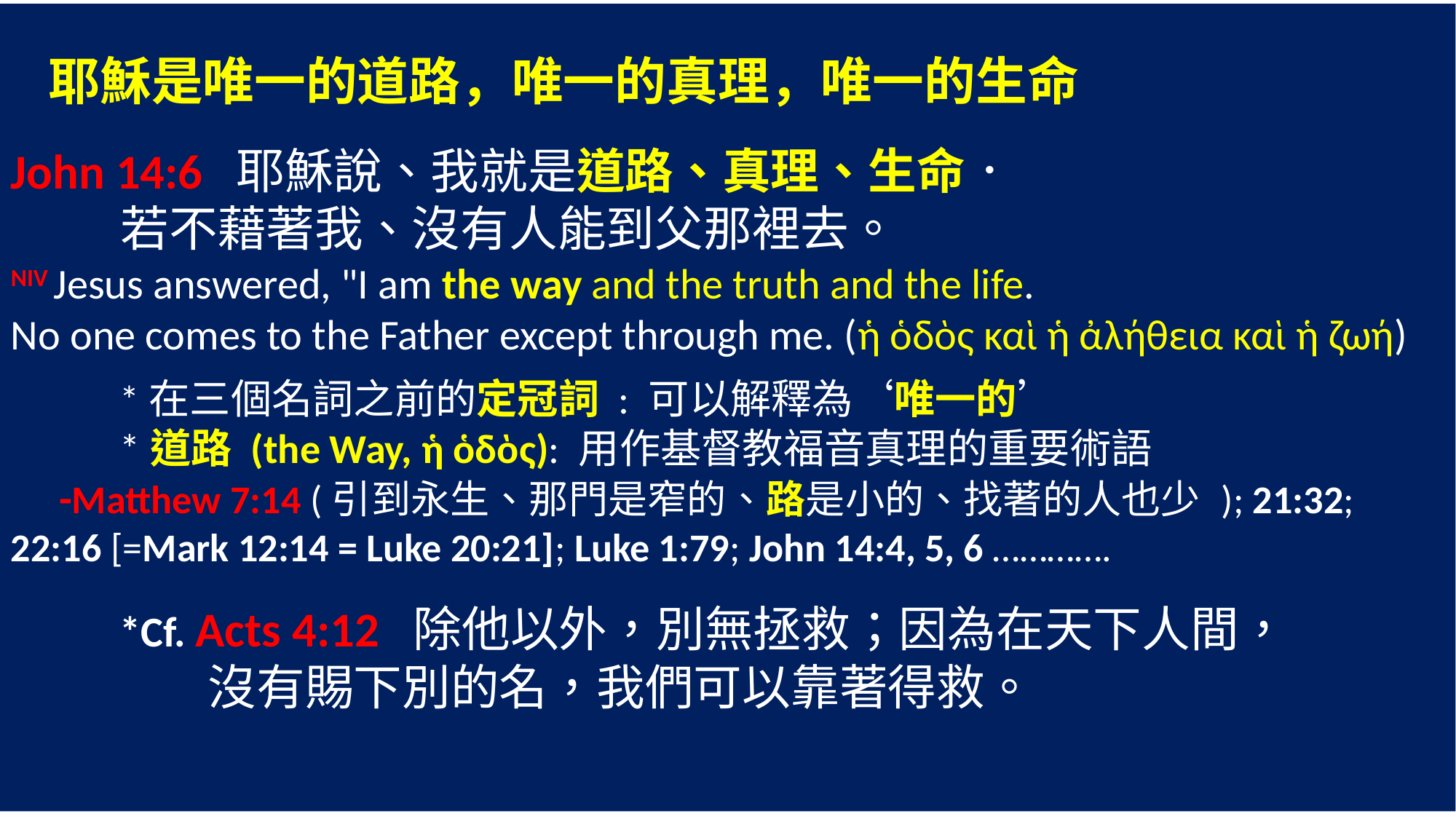

耶穌是唯一的道路，唯一的真理，唯一的生命

John 14:6  耶穌說、我就是道路、真理、生命．
         若不藉著我、沒有人能到父那裡去。
NIV Jesus answered, "I am the way and the truth and the life.
No one comes to the Father except through me. (ἡ ὁδὸς καὶ ἡ ἀλήθεια καὶ ἡ ζωή)

  	*在三個名詞之前的定冠詞 : 可以解釋為‘唯一的’
 	*道路 (the Way, ἡ ὁδὸς): 用作基督教福音真理的重要術語
     -Matthew 7:14 (引到永生、那門是窄的、路是小的、找著的人也少 ); 21:32; 22:16 [=Mark 12:14 = Luke 20:21]; Luke 1:79; John 14:4, 5, 6 ………….

	*Cf. Acts 4:12  除他以外，別無拯救；因為在天下人間，
                 沒有賜下別的名，我們可以靠著得救。